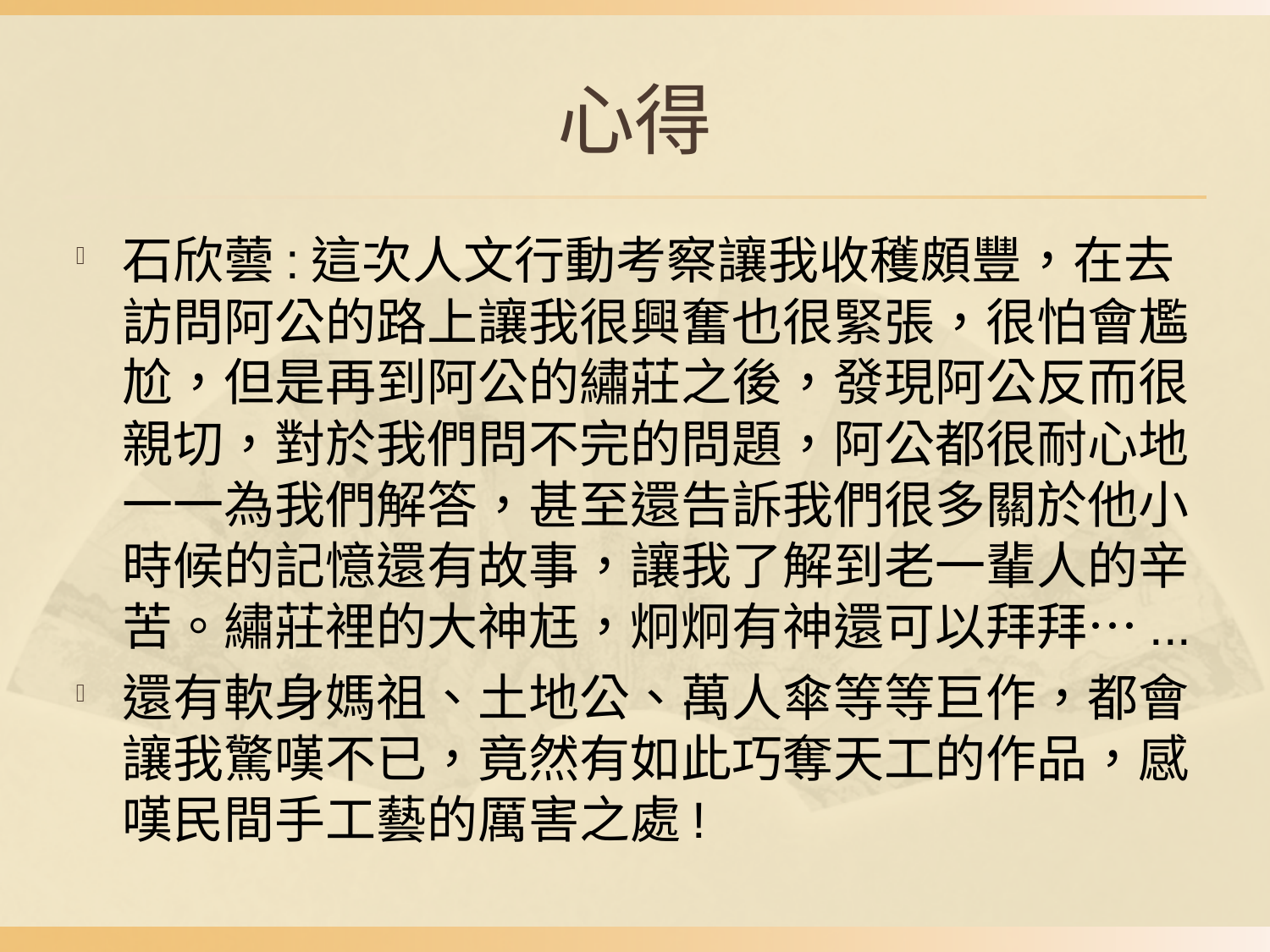

# 心得
石欣蕓:這次人文行動考察讓我收穫頗豐，在去訪問阿公的路上讓我很興奮也很緊張，很怕會尷尬，但是再到阿公的繡莊之後，發現阿公反而很親切，對於我們問不完的問題，阿公都很耐心地一一為我們解答，甚至還告訴我們很多關於他小時候的記憶還有故事，讓我了解到老一輩人的辛苦。繡莊裡的大神尪，炯炯有神還可以拜拜…...
還有軟身媽祖、土地公、萬人傘等等巨作，都會讓我驚嘆不已，竟然有如此巧奪天工的作品，感嘆民間手工藝的厲害之處!